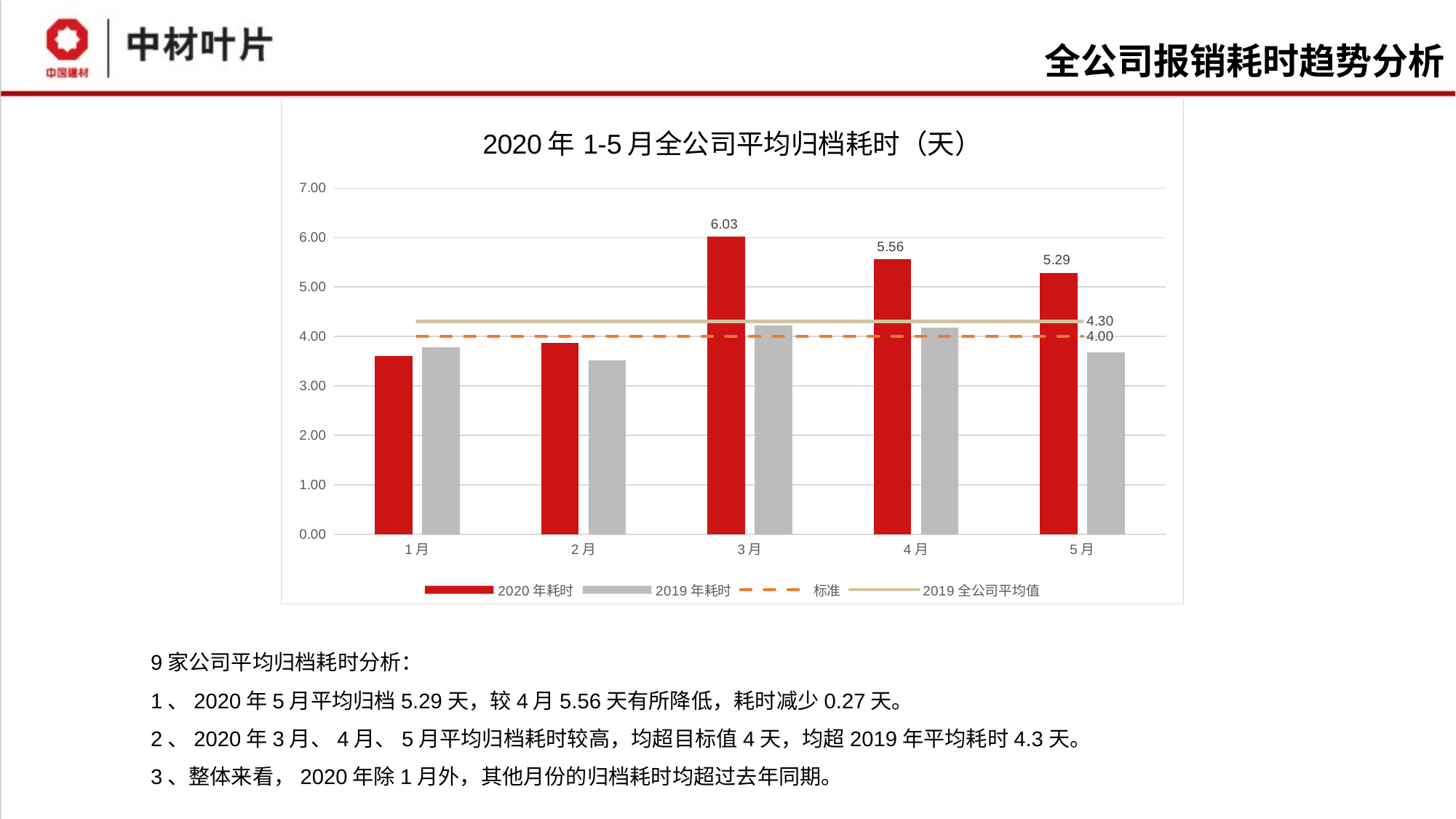

# 全公司报销耗时趋势分析

### Chart: 2020年1-5月全公司平均归档耗时（天）

| Category | 2020年耗时 | 2019年耗时 | 标准 | 2019全公司平均值 |
|---|---|---|---|---|
| 1月 | 3.59808831369192 | 3.78155845845331 | 4.0 | 4.3 |
| 2月 | 3.87158025045395 | 3.51636494197095 | 4.0 | 4.3 |
| 3月 | 6.02510892094006 | 4.22602043147274 | 4.0 | 4.3 |
| 4月 | 5.56 | 4.18 | 4.0 | 4.3 |
| 5月 | 5.29 | 3.68 | 4.0 | 4.3 |
9家公司平均归档耗时分析：
1、2020年5月平均归档5.29天，较4月5.56天有所降低，耗时减少0.27天。
2、2020年3月、4月、5月平均归档耗时较高，均超目标值4天，均超2019年平均耗时4.3天。
3、整体来看，2020年除1月外，其他月份的归档耗时均超过去年同期。